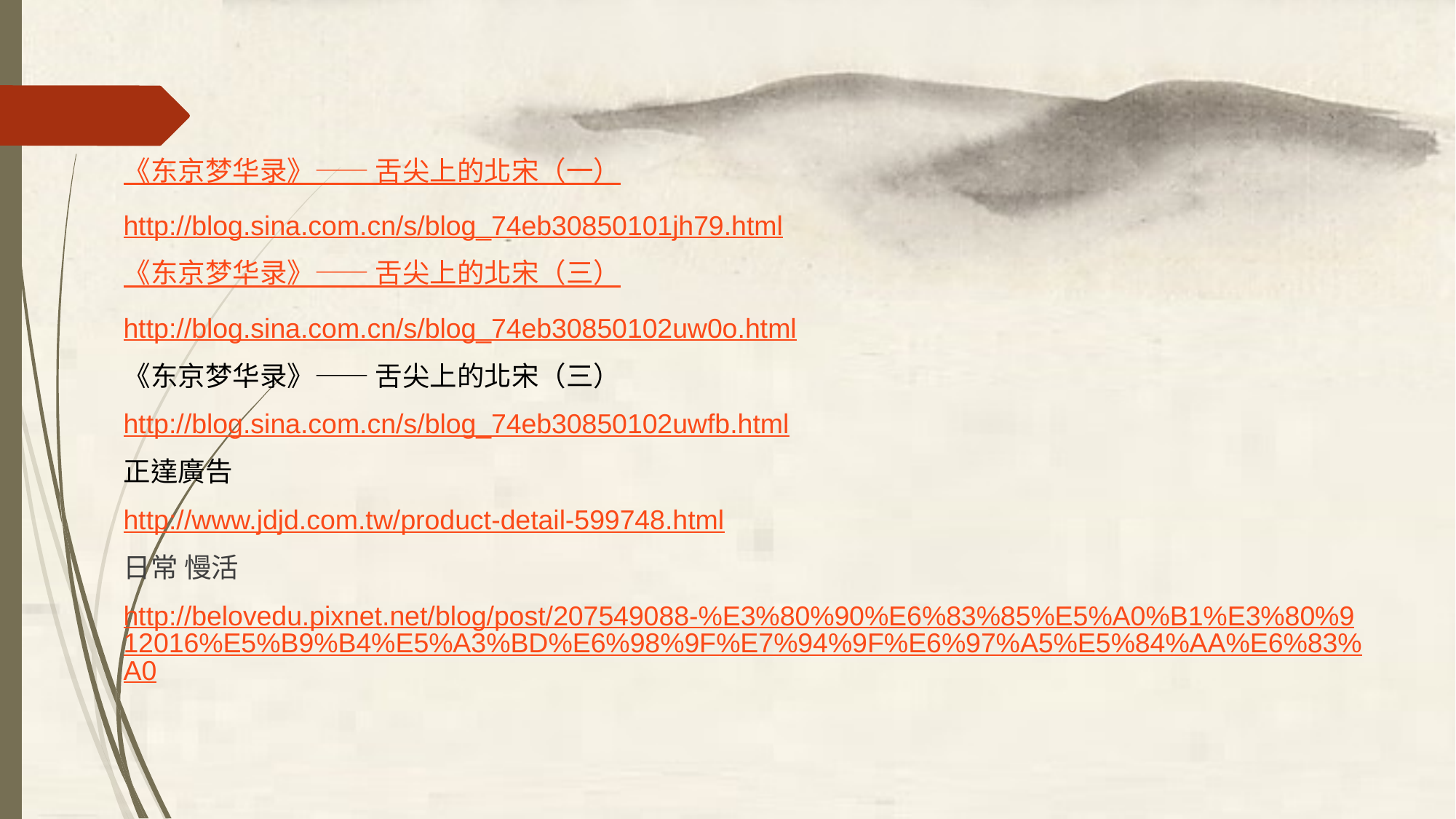

《东京梦华录》—— 舌尖上的北宋（一）
http://blog.sina.com.cn/s/blog_74eb30850101jh79.html
《东京梦华录》—— 舌尖上的北宋（三）
http://blog.sina.com.cn/s/blog_74eb30850102uw0o.html
《东京梦华录》—— 舌尖上的北宋（三）
http://blog.sina.com.cn/s/blog_74eb30850102uwfb.html
正達廣告
http://www.jdjd.com.tw/product-detail-599748.html
日常 慢活
http://belovedu.pixnet.net/blog/post/207549088-%E3%80%90%E6%83%85%E5%A0%B1%E3%80%912016%E5%B9%B4%E5%A3%BD%E6%98%9F%E7%94%9F%E6%97%A5%E5%84%AA%E6%83%A0